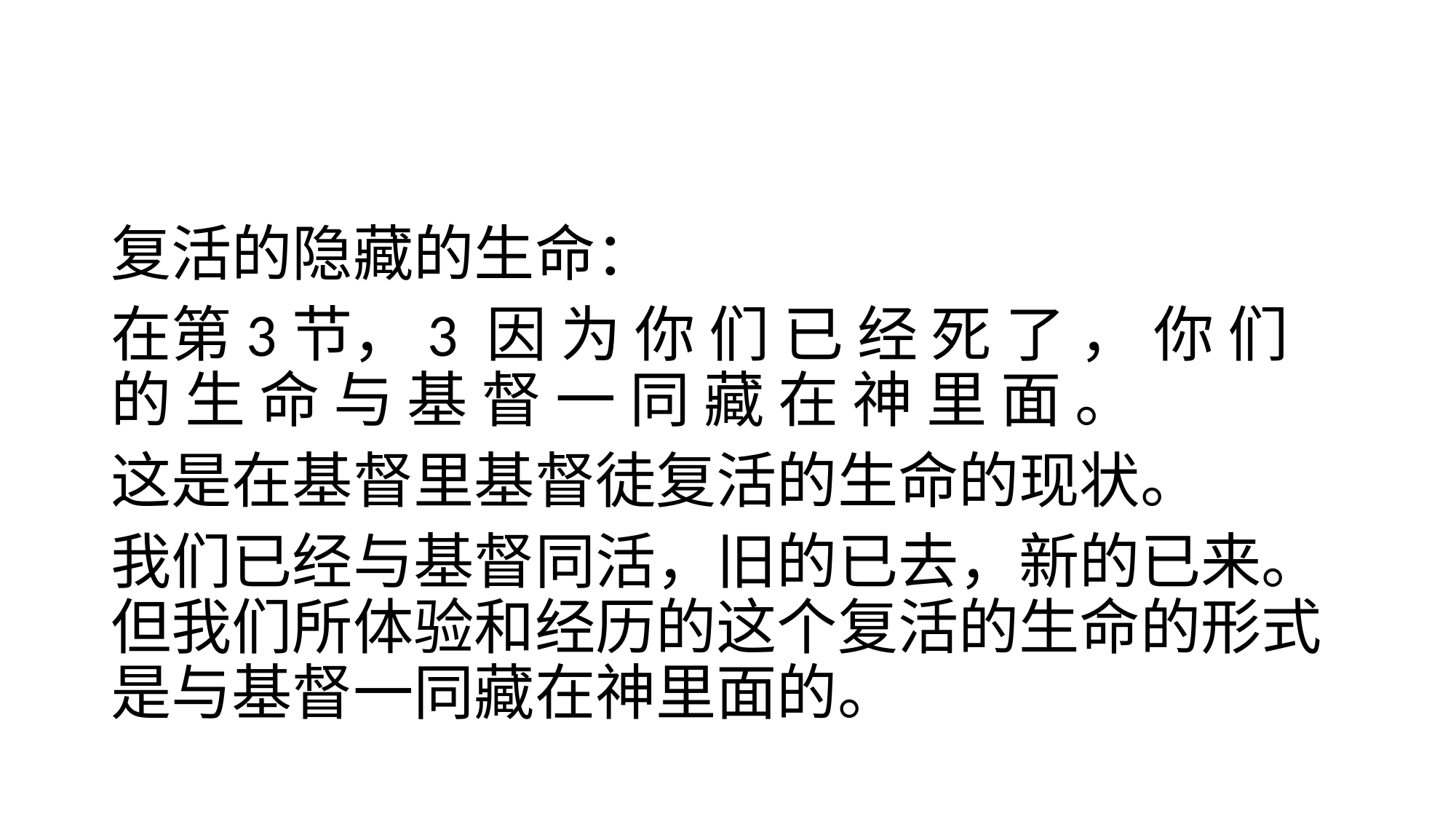

#
复活的隐藏的生命：
在第3节，3 因 为 你 们 已 经 死 了 ， 你 们 的 生 命 与 基 督 一 同 藏 在 神 里 面 。
这是在基督里基督徒复活的生命的现状。
我们已经与基督同活，旧的已去，新的已来。但我们所体验和经历的这个复活的生命的形式是与基督一同藏在神里面的。